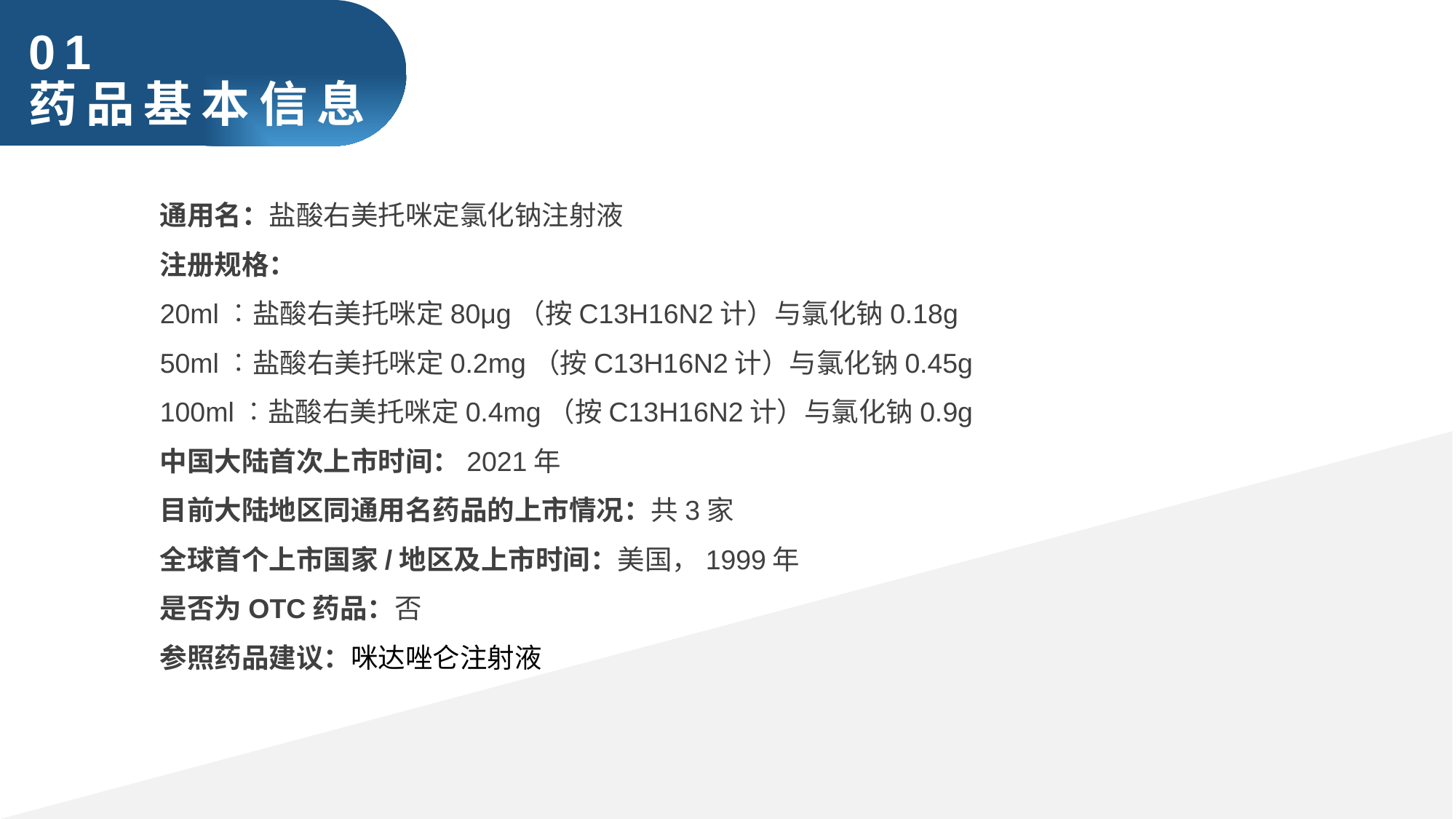

01
药品基本信息
通用名：盐酸右美托咪定氯化钠注射液
注册规格：
20ml︰盐酸右美托咪定80μg（按C13H16N2计）与氯化钠0.18g
50ml︰盐酸右美托咪定0.2mg（按C13H16N2计）与氯化钠0.45g
100ml︰盐酸右美托咪定0.4mg（按C13H16N2计）与氯化钠0.9g
中国大陆首次上市时间：2021年
目前大陆地区同通用名药品的上市情况：共3家
全球首个上市国家/地区及上市时间：美国，1999年
是否为OTC药品：否
参照药品建议：咪达唑仑注射液